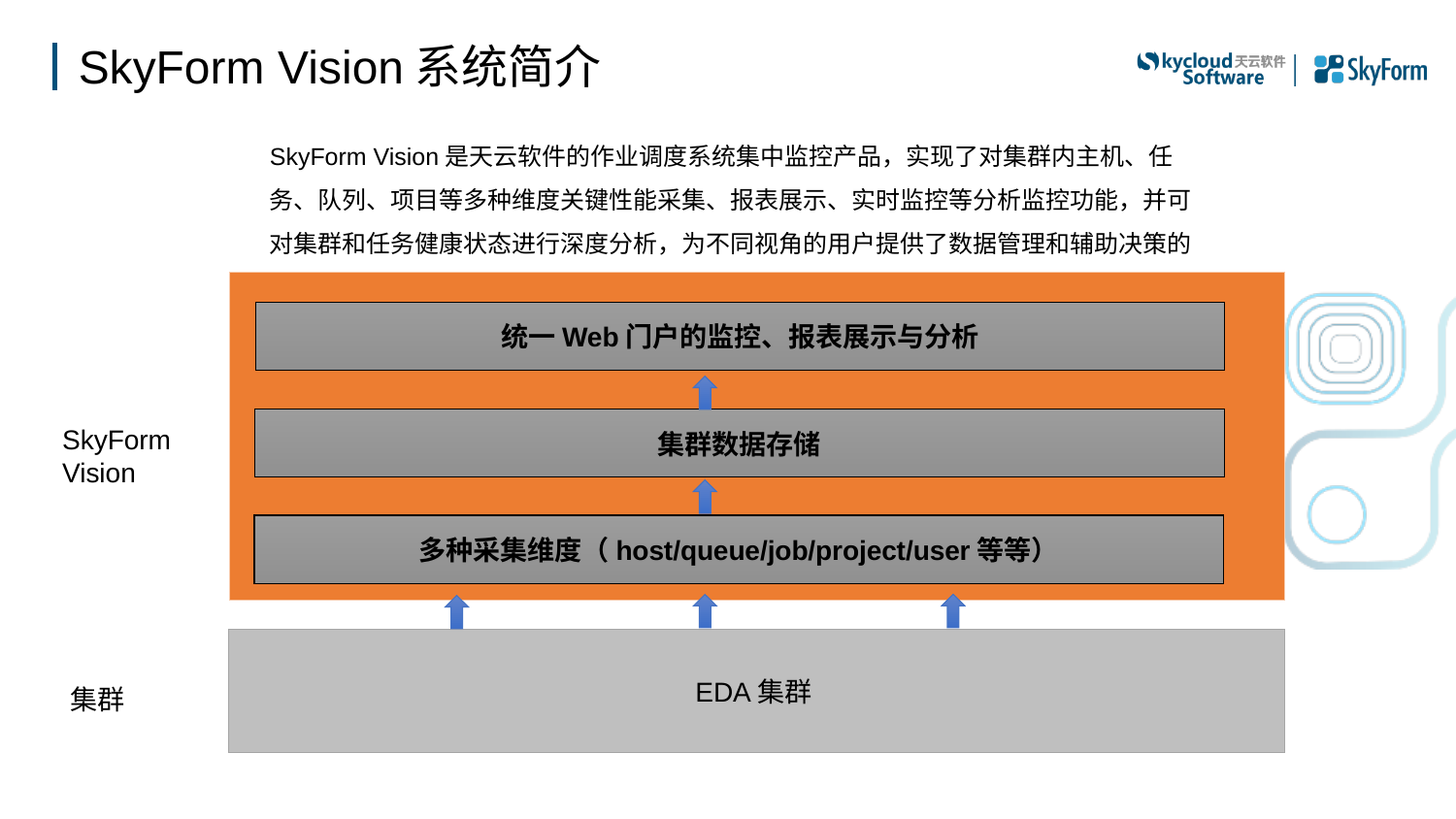

# SkyForm Vision系统简介
SkyForm Vision是天云软件的作业调度系统集中监控产品，实现了对集群内主机、任务、队列、项目等多种维度关键性能采集、报表展示、实时监控等分析监控功能，并可对集群和任务健康状态进行深度分析，为不同视角的用户提供了数据管理和辅助决策的功能。

统一Web门户的监控、报表展示与分析

集群数据存储
SkyForm
Vision

多种采集维度（host/queue/job/project/user等等）

EDA集群
集群